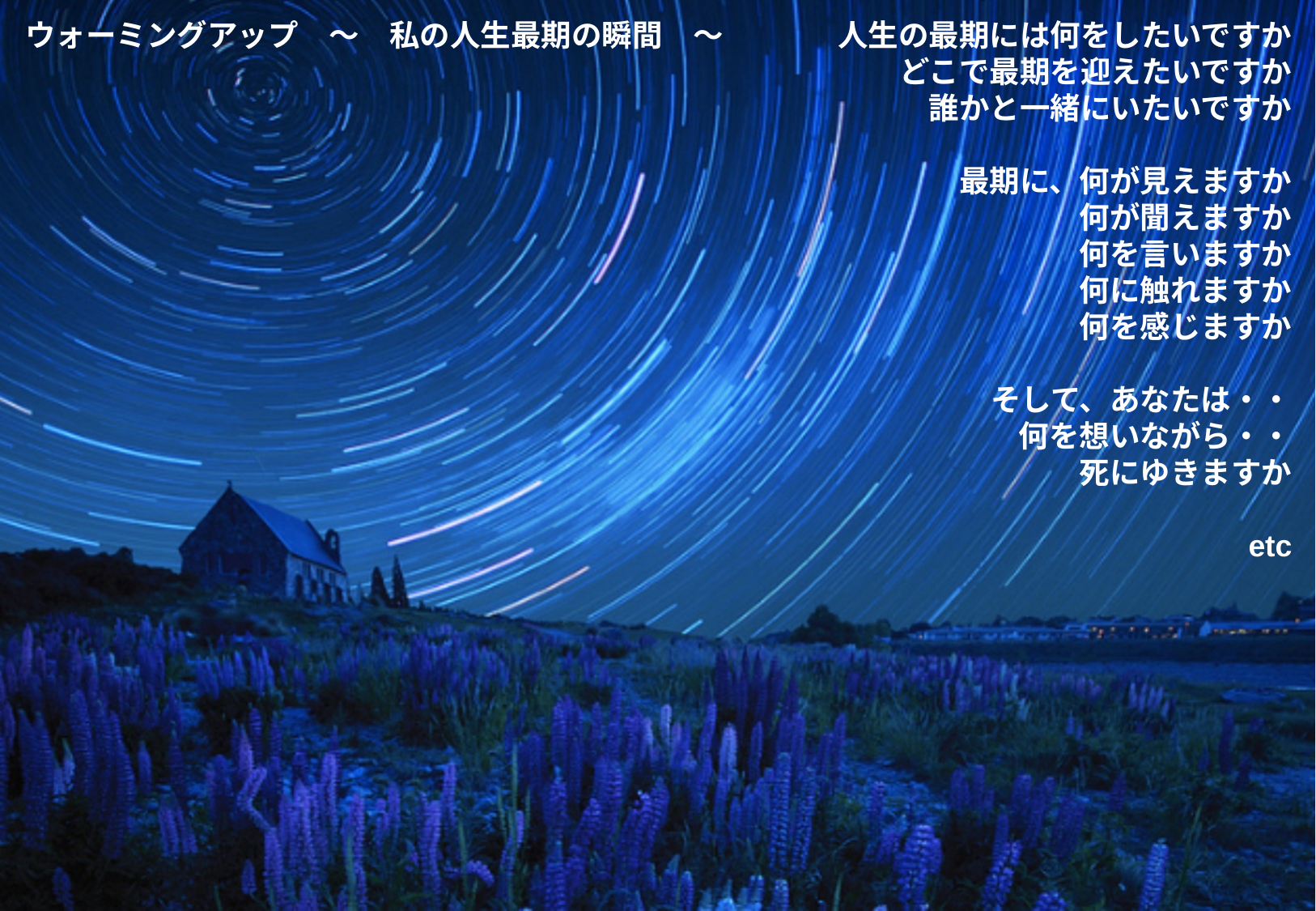

ウォーミングアップ　～　私の人生最期の瞬間　～

人生の最期には何をしたいですか
どこで最期を迎えたいですか
誰かと一緒にいたいですか

最期に、何が見えますか
何が聞えますか
何を言いますか
何に触れますか
何を感じますか

そして、あなたは・・
何を想いながら・・
死にゆきますか

etc